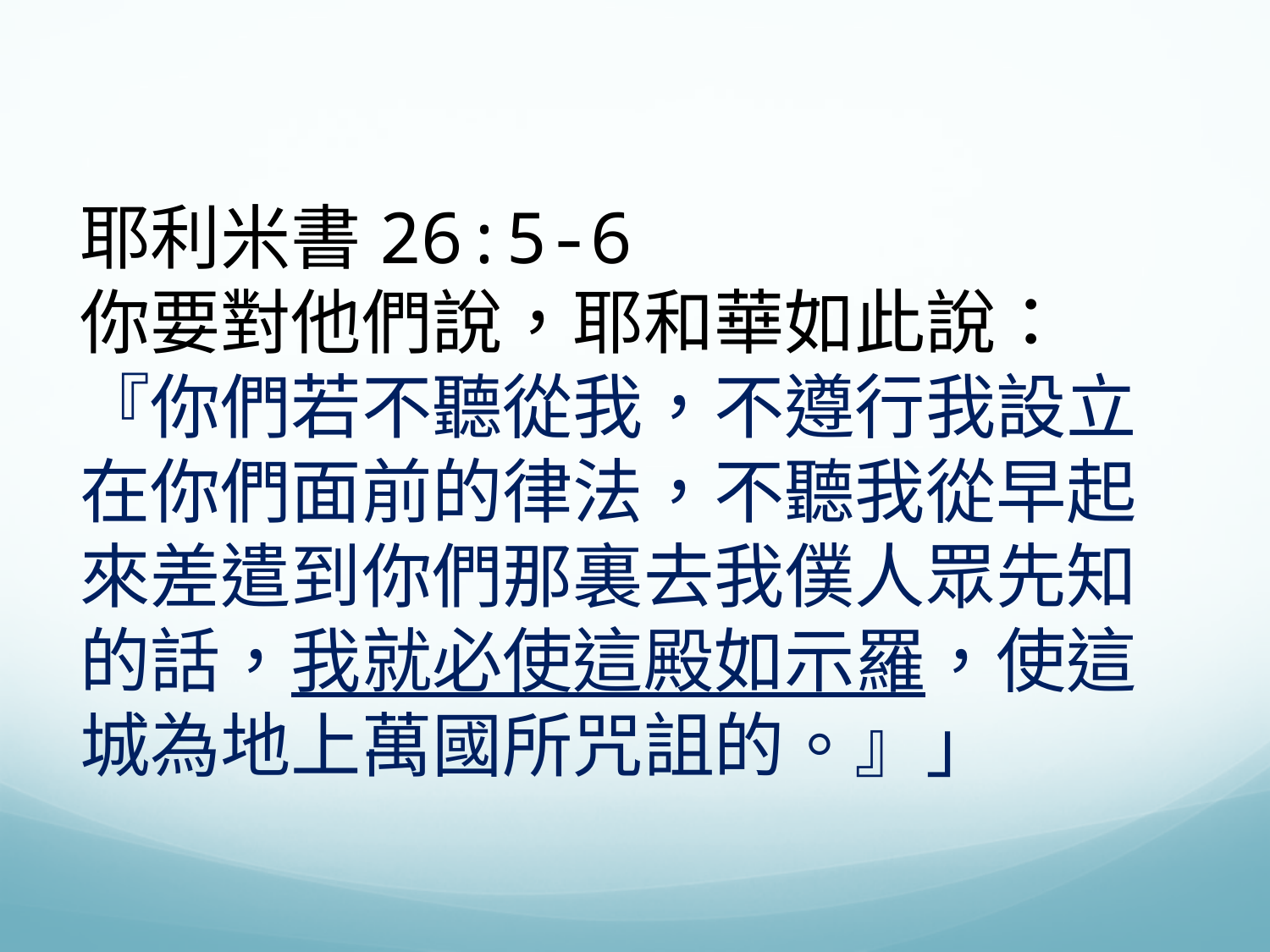

耶利米書26:5-6
你要對他們說，耶和華如此說：『你們若不聽從我，不遵行我設立在你們面前的律法，不聽我從早起來差遣到你們那裏去我僕人眾先知的話，我就必使這殿如示羅，使這城為地上萬國所咒詛的。』」